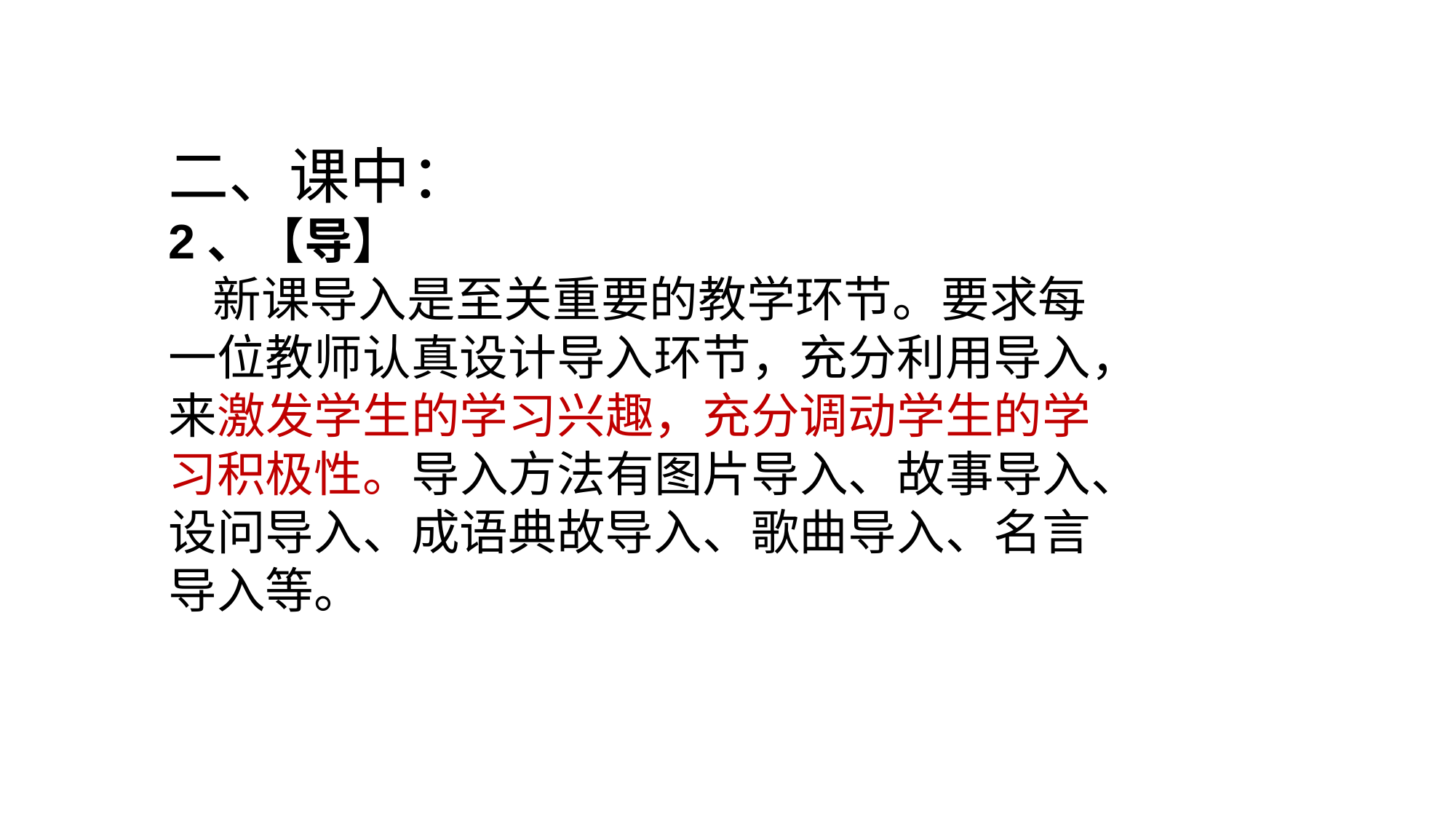

二、课中：
2、【导】
   新课导入是至关重要的教学环节。要求每一位教师认真设计导入环节，充分利用导入，来激发学生的学习兴趣，充分调动学生的学习积极性。导入方法有图片导入、故事导入、设问导入、成语典故导入、歌曲导入、名言导入等。